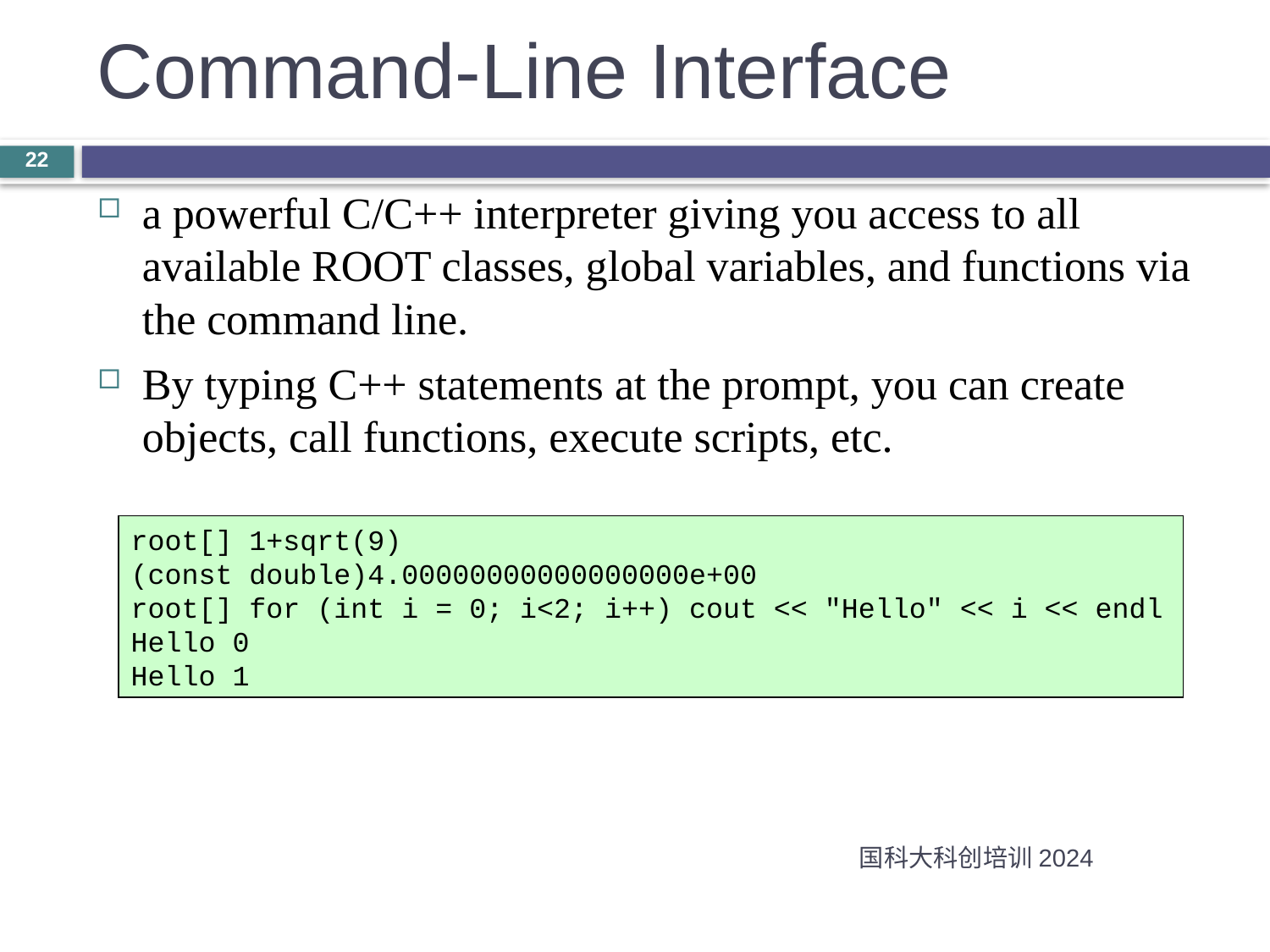

Command-Line Interface
22
a powerful C/C++ interpreter giving you access to all available ROOT classes, global variables, and functions via the command line.
By typing C++ statements at the prompt, you can create objects, call functions, execute scripts, etc.

root[] 1+sqrt(9)
(const double)4.00000000000000000e+00
root[] for (int i = 0; i<2; i++) cout << "Hello" << i << endl
Hello 0
Hello 1
国科大科创培训2024